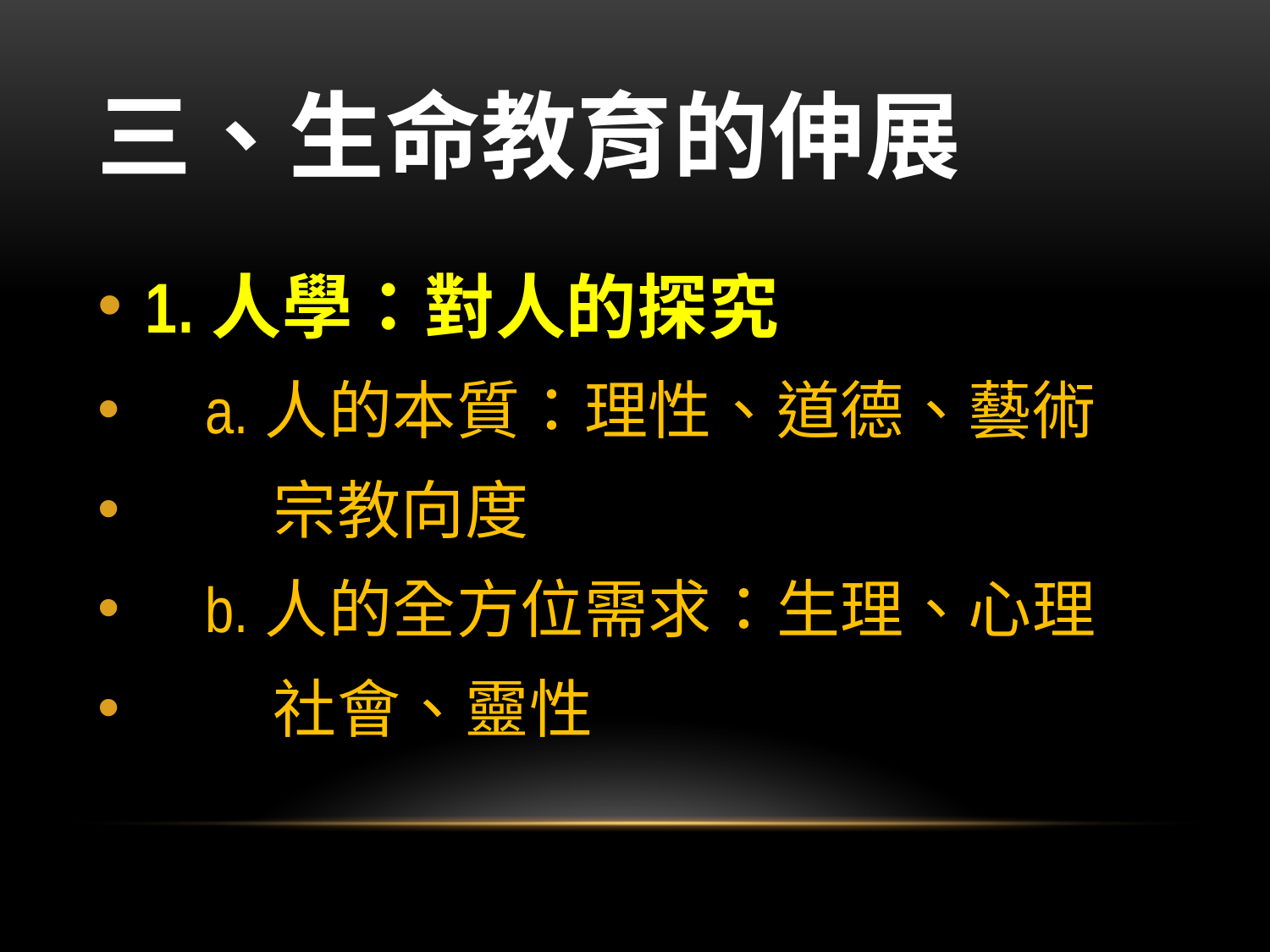

# 三、生命教育的伸展
1.人學：對人的探究
    a.人的本質：理性、道德、藝術
　　宗教向度
    b.人的全方位需求：生理、心理
　　社會、靈性